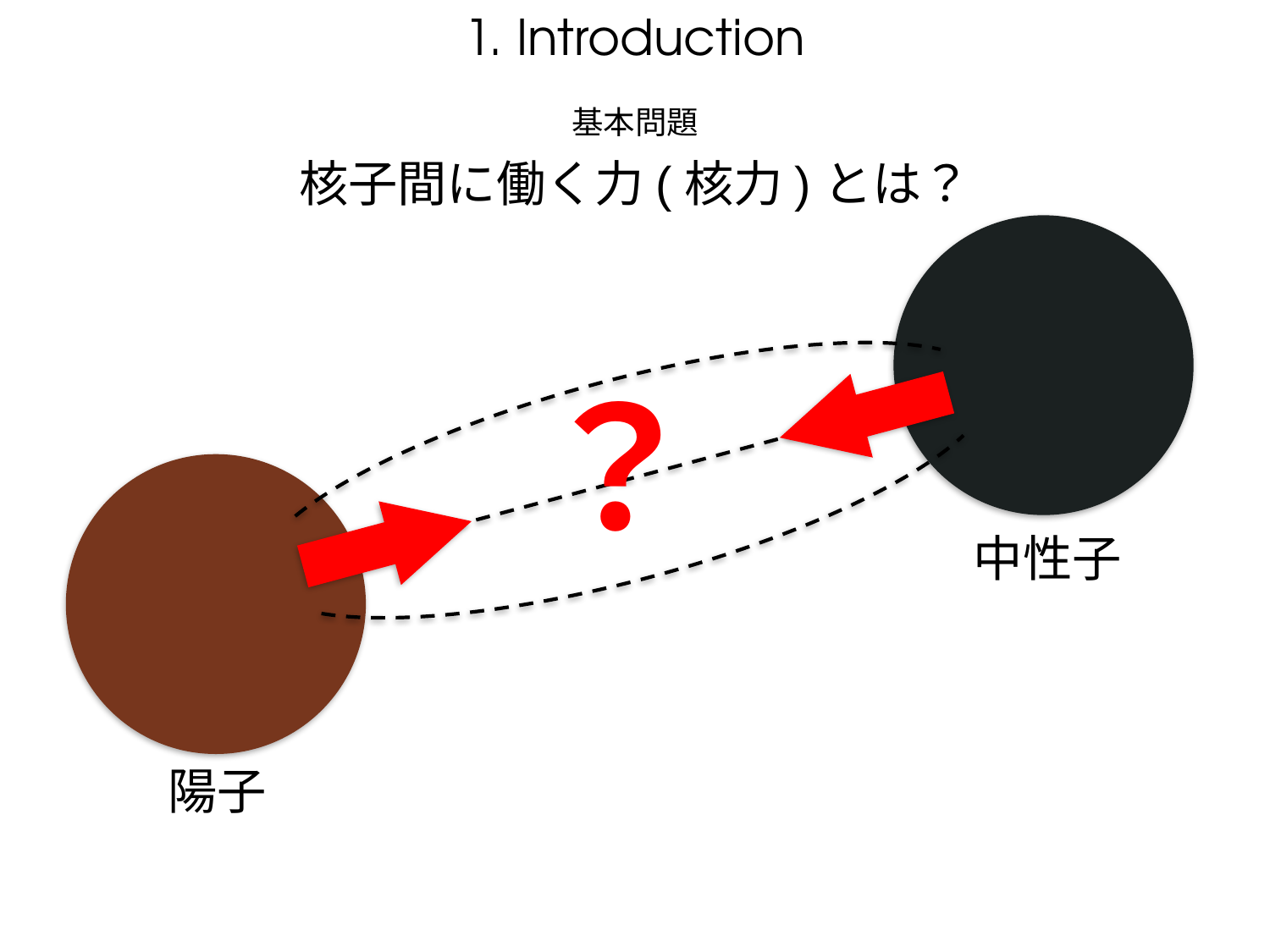

1. Introduction
基本問題
核子間に働く力(核力)とは？

？

中性子
陽子